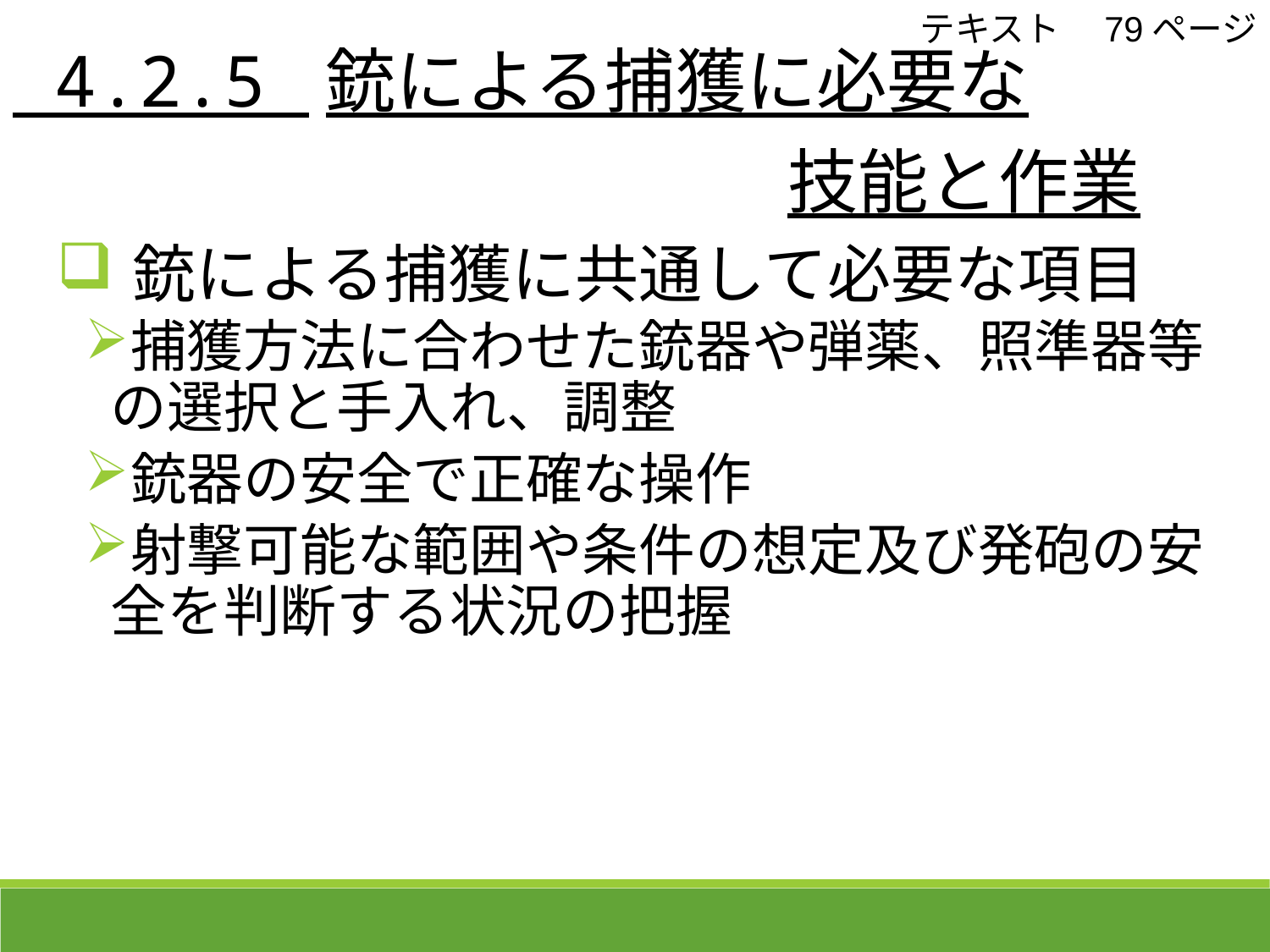

4.2.5 銃による捕獲に必要な
　　　　　　　　　　　技能と作業
テキスト　79ページ
銃による捕獲に共通して必要な項目
捕獲方法に合わせた銃器や弾薬、照準器等の選択と手入れ、調整
銃器の安全で正確な操作
射撃可能な範囲や条件の想定及び発砲の安全を判断する状況の把握